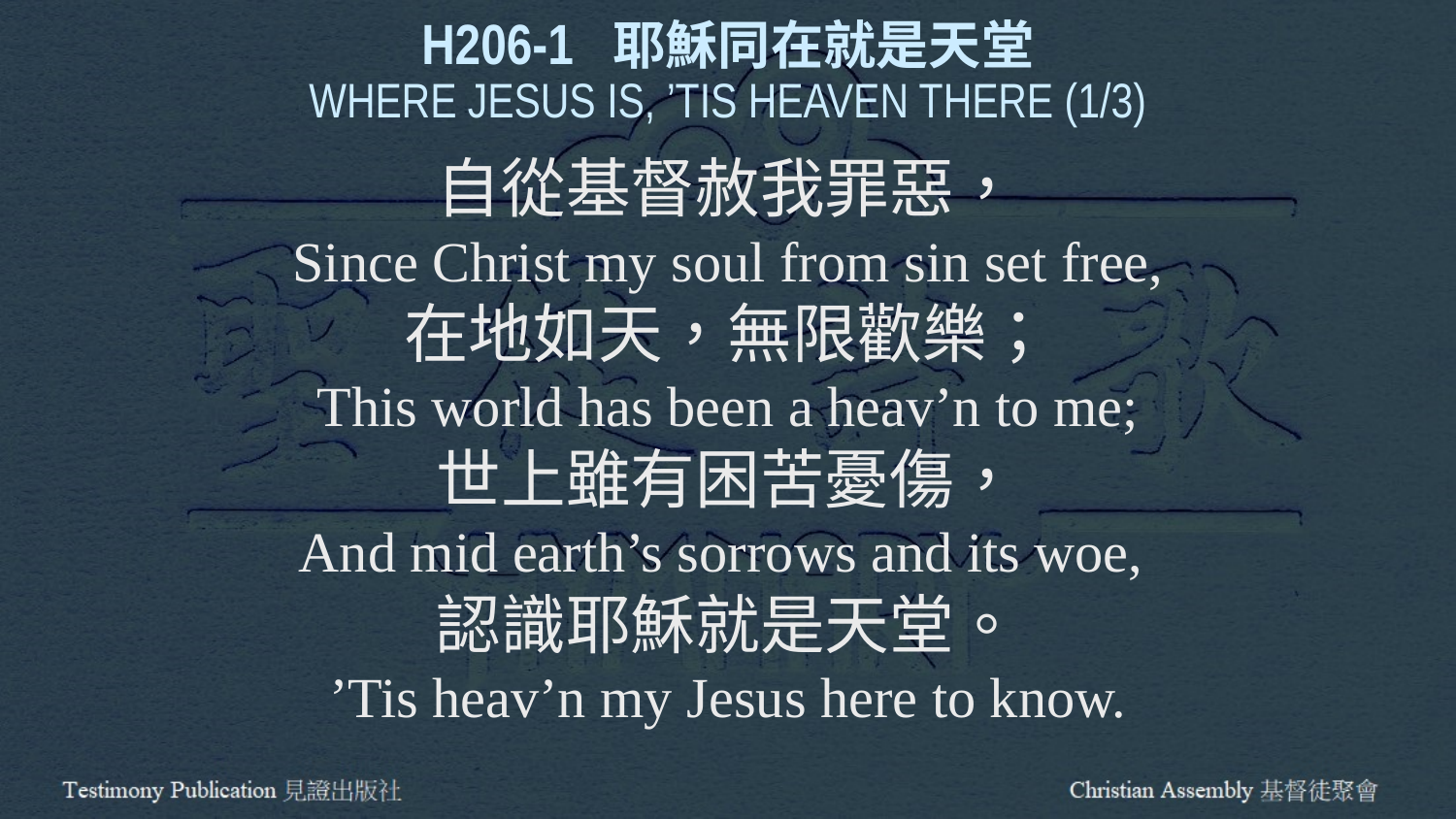

H206-1  耶穌同在就是天堂
WHERE JESUS IS, ’TIS HEAVEN THERE (1/3)
自從基督赦我罪惡，
Since Christ my soul from sin set free,
在地如天，無限歡樂；
This world has been a heav’n to me;
世上雖有困苦憂傷，
And mid earth’s sorrows and its woe,
認識耶穌就是天堂。
’Tis heav’n my Jesus here to know.